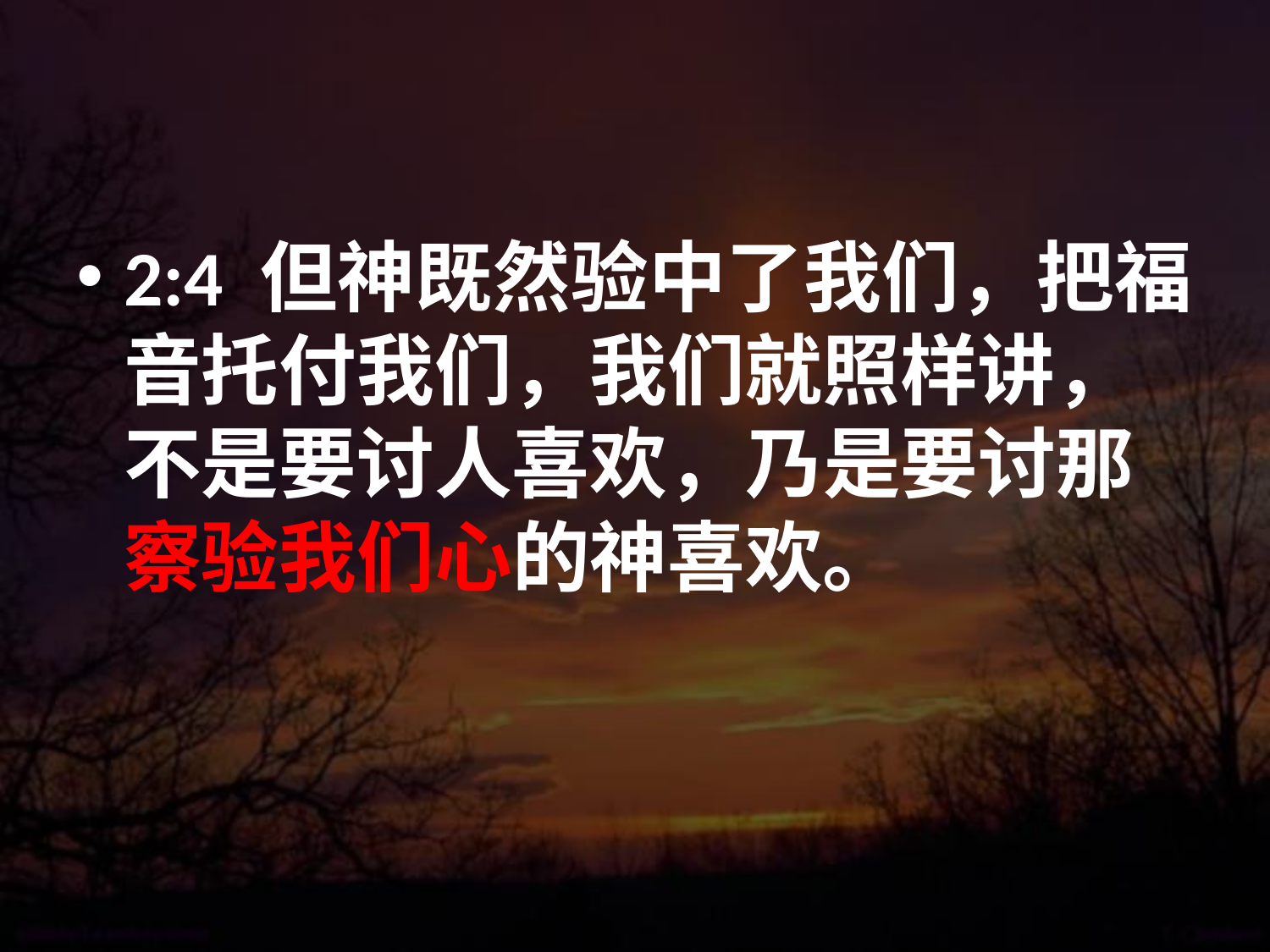

#
2:4 但神既然验中了我们，把福音托付我们，我们就照样讲，不是要讨人喜欢，乃是要讨那察验我们心的神喜欢。